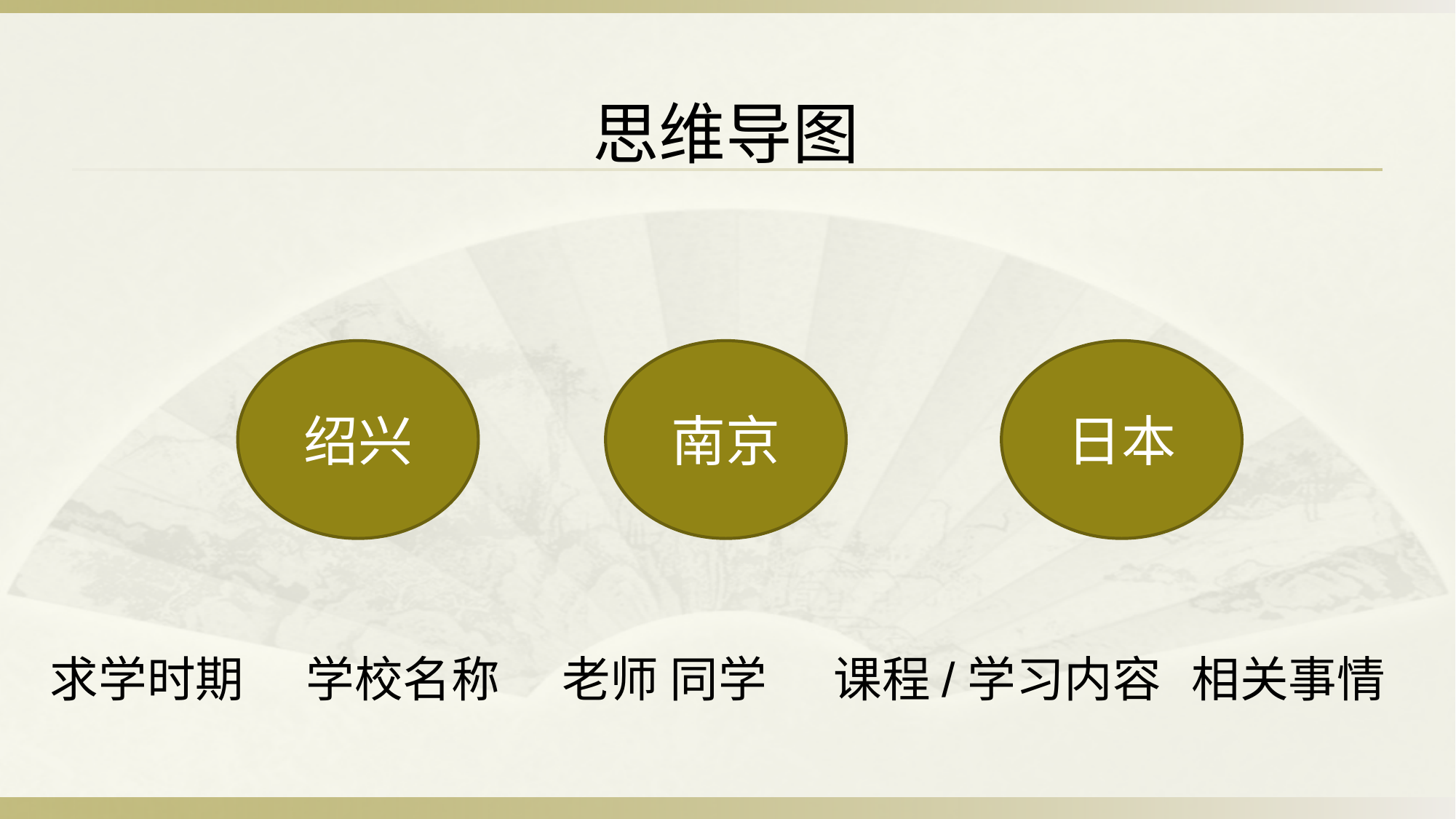

思维导图
绍兴
南京
日本
求学时期
学校名称
老师 同学
课程/学习内容
相关事情